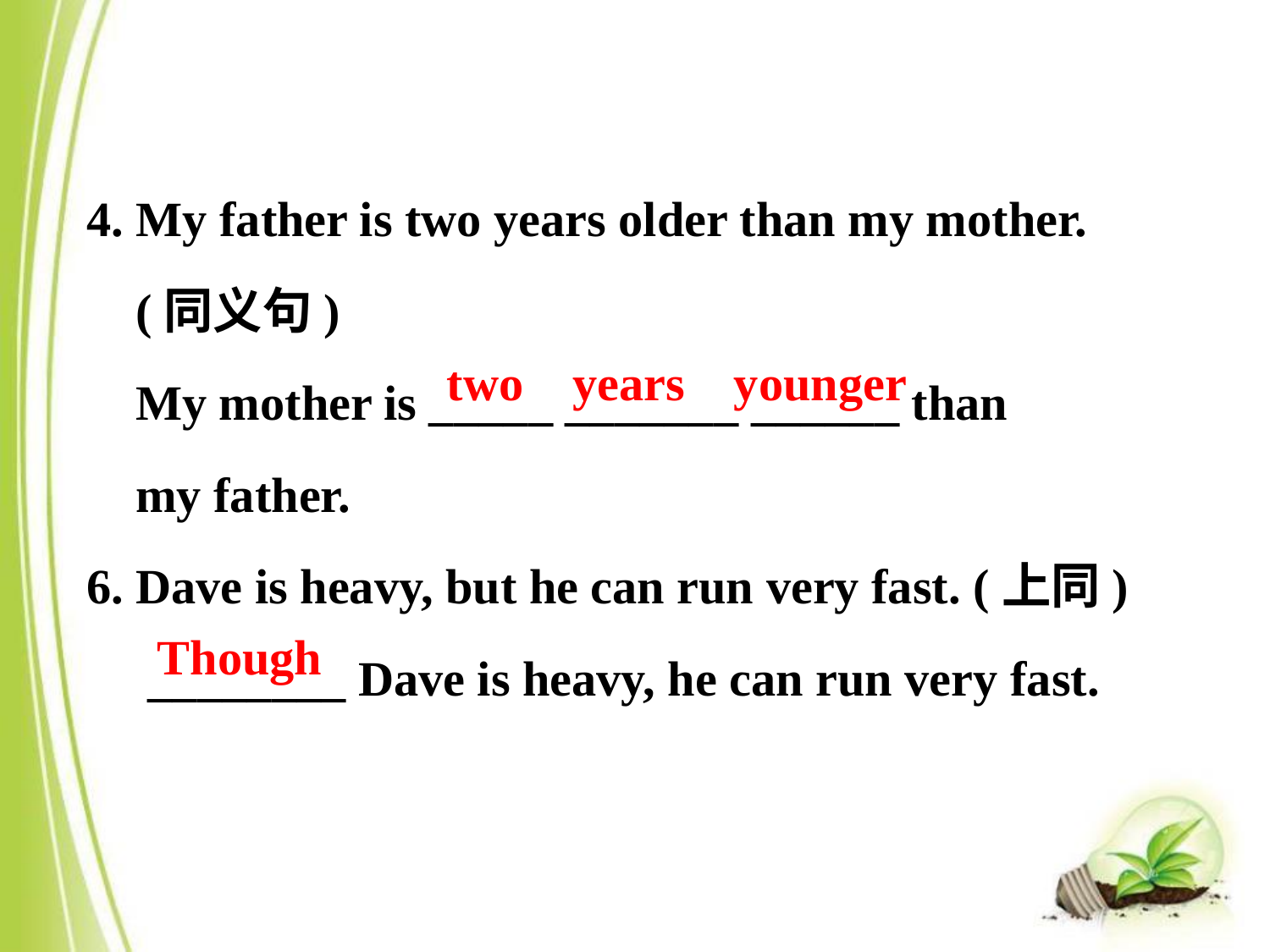

4. My father is two years older than my mother.
    (同义句)
    My mother is _____ _______ ______ than
    my father.
6. Dave is heavy, but he can run very fast. (上同)
     ________ Dave is heavy, he can run very fast.
two    years    younger
Though